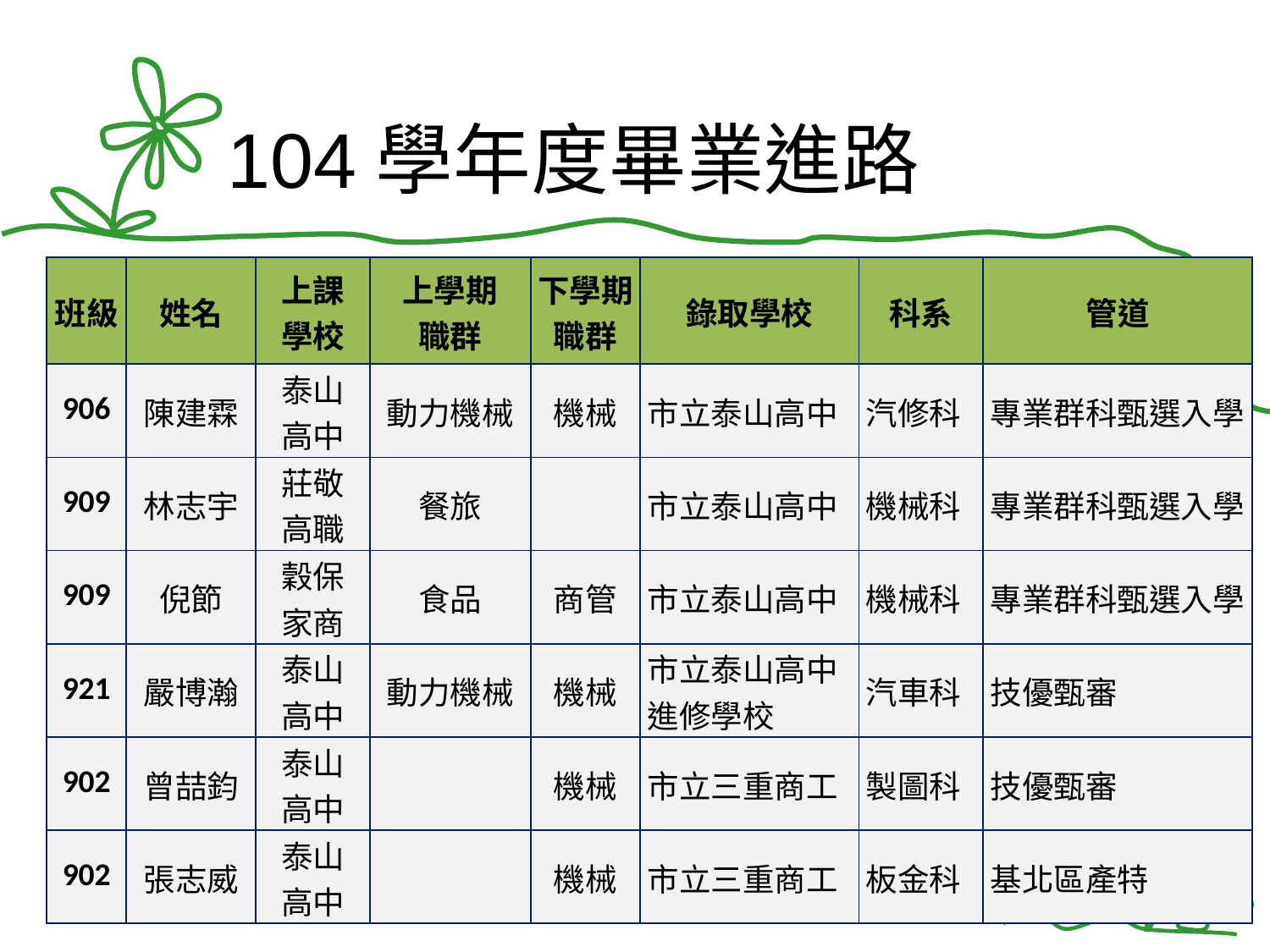

# 104學年度畢業進路
| 班級 | 姓名 | 上課 學校 | 上學期 職群 | 下學期 職群 | 錄取學校 | 科系 | 管道 |
| --- | --- | --- | --- | --- | --- | --- | --- |
| 906 | 陳建霖 | 泰山 高中 | 動力機械 | 機械 | 市立泰山高中 | 汽修科 | 專業群科甄選入學 |
| 909 | 林志宇 | 莊敬 高職 | 餐旅 |  | 市立泰山高中 | 機械科 | 專業群科甄選入學 |
| 909 | 倪節 | 穀保 家商 | 食品 | 商管 | 市立泰山高中 | 機械科 | 專業群科甄選入學 |
| 921 | 嚴博瀚 | 泰山 高中 | 動力機械 | 機械 | 市立泰山高中 進修學校 | 汽車科 | 技優甄審 |
| 902 | 曾喆鈞 | 泰山 高中 |  | 機械 | 市立三重商工 | 製圖科 | 技優甄審 |
| 902 | 張志威 | 泰山 高中 |  | 機械 | 市立三重商工 | 板金科 | 基北區產特 |